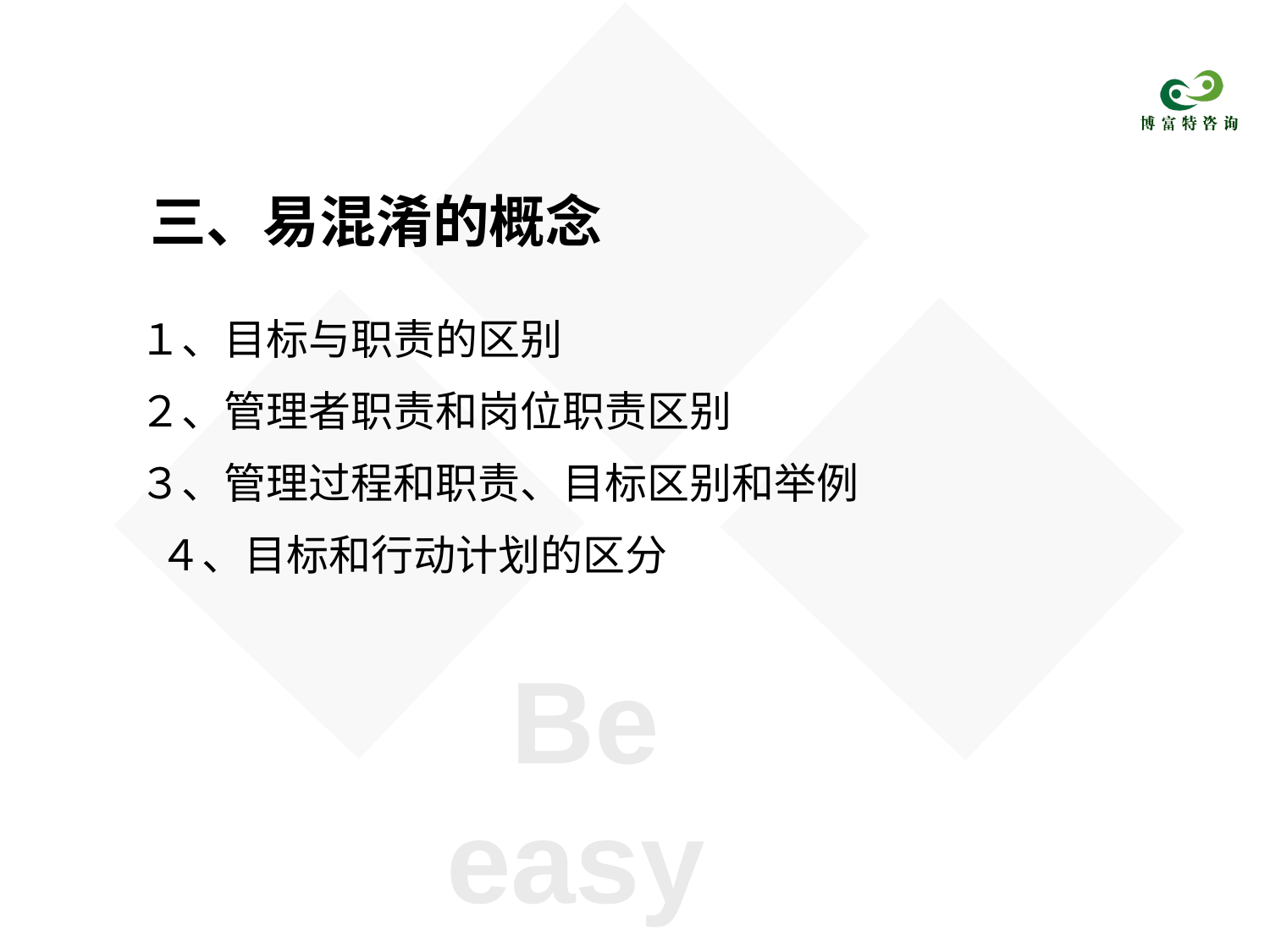

三、易混淆的概念
１、目标与职责的区别
２、管理者职责和岗位职责区别
３、管理过程和职责、目标区别和举例
 ４、目标和行动计划的区分